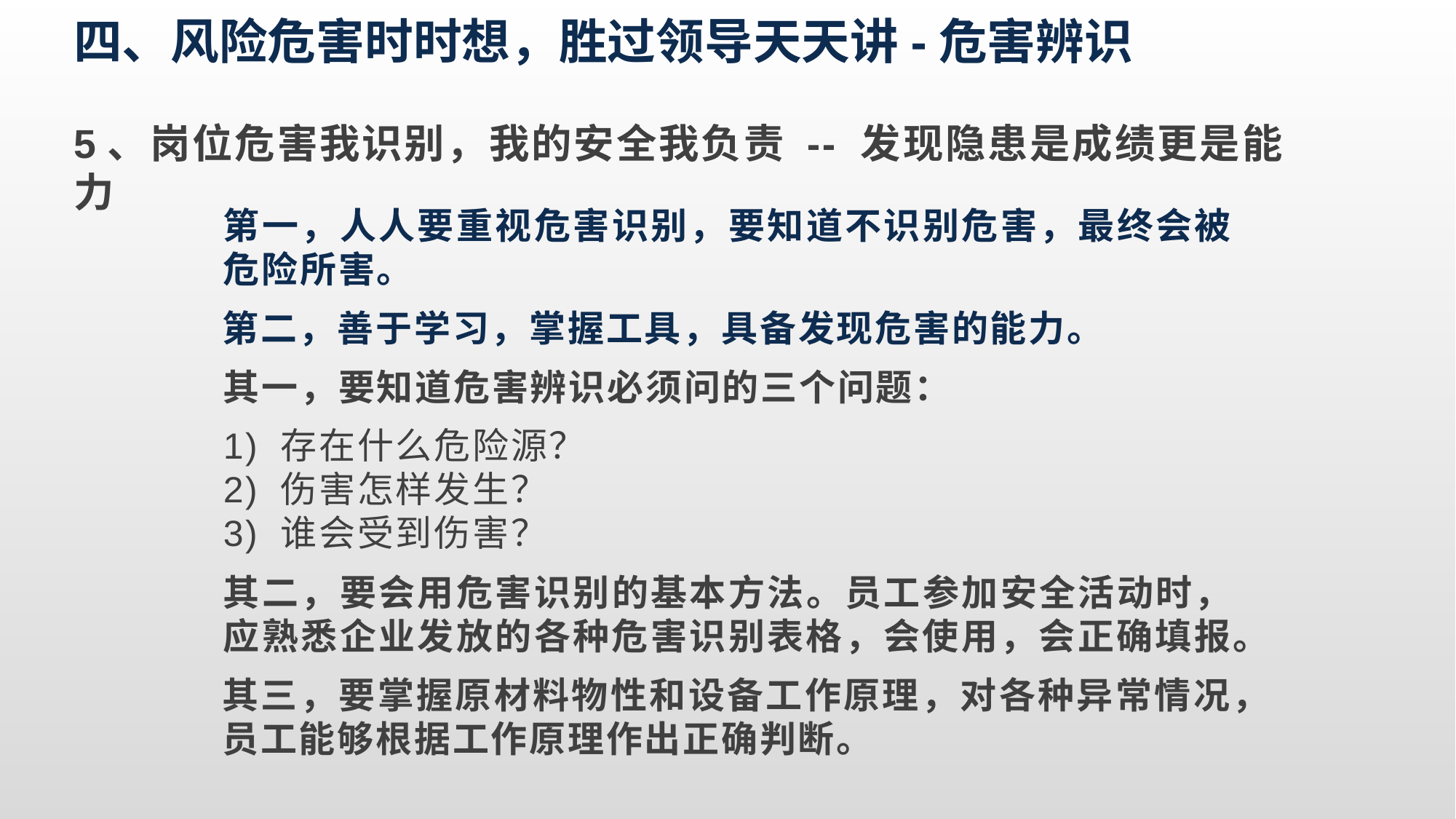

四、风险危害时时想，胜过领导天天讲-危害辨识
5、岗位危害我识别，我的安全我负责 -- 发现隐患是成绩更是能力
第一，人人要重视危害识别，要知道不识别危害，最终会被危险所害。
第二，善于学习，掌握工具，具备发现危害的能力。
其一，要知道危害辨识必须问的三个问题：
1) 存在什么危险源？
2) 伤害怎样发生？
3) 谁会受到伤害？
其二，要会用危害识别的基本方法。员工参加安全活动时，应熟悉企业发放的各种危害识别表格，会使用，会正确填报。
其三，要掌握原材料物性和设备工作原理，对各种异常情况，员工能够根据工作原理作出正确判断。